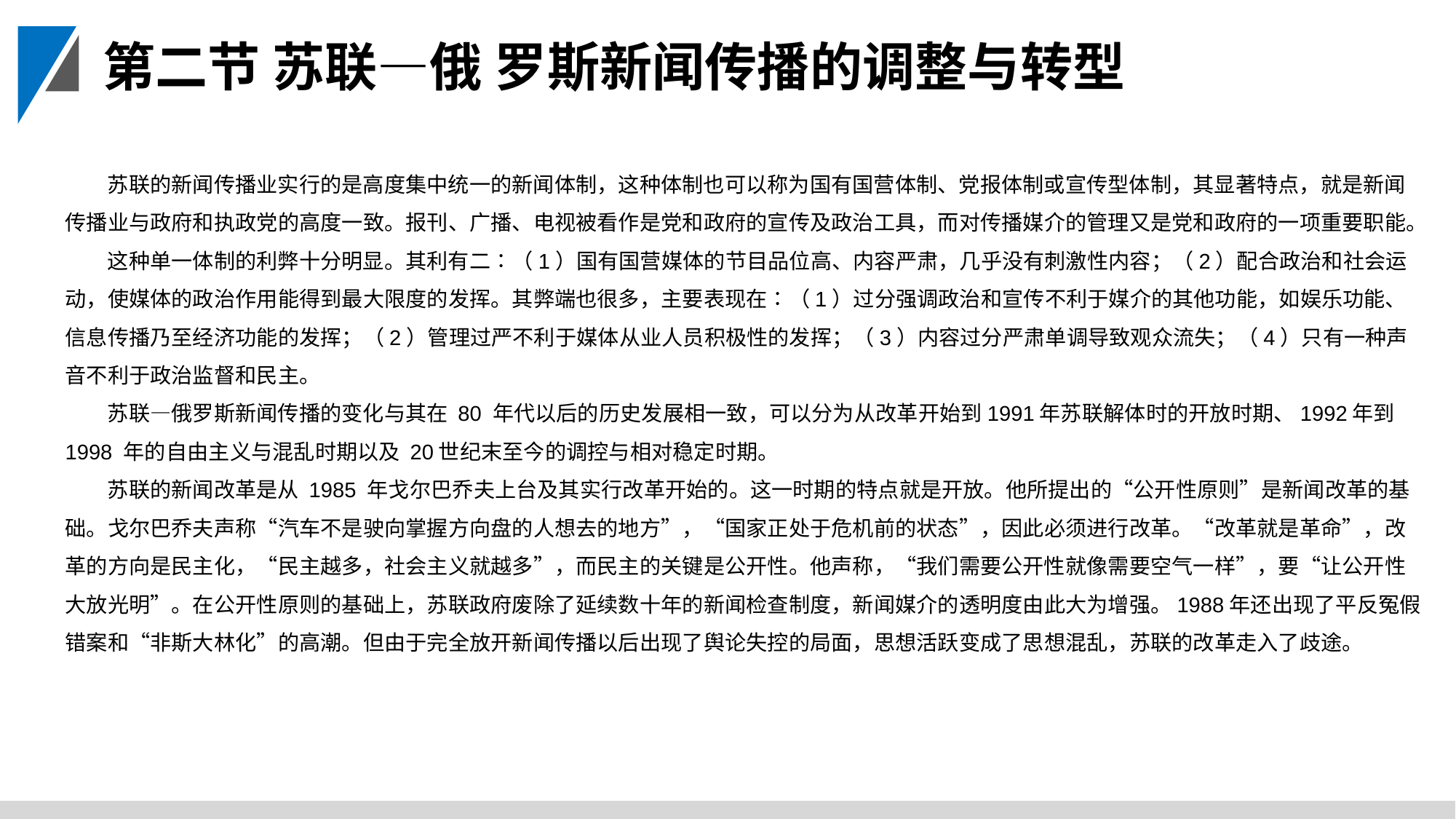

第二节 苏联—俄 罗斯新闻传播的调整与转型
苏联的新闻传播业实行的是高度集中统一的新闻体制，这种体制也可以称为国有国营体制、党报体制或宣传型体制，其显著特点，就是新闻传播业与政府和执政党的高度一致。报刊、广播、电视被看作是党和政府的宣传及政治工具，而对传播媒介的管理又是党和政府的一项重要职能。
这种单一体制的利弊十分明显。其利有二∶（1）国有国营媒体的节目品位高、内容严肃，几乎没有刺激性内容；（2）配合政治和社会运动，使媒体的政治作用能得到最大限度的发挥。其弊端也很多，主要表现在∶（1）过分强调政治和宣传不利于媒介的其他功能，如娱乐功能、信息传播乃至经济功能的发挥；（2）管理过严不利于媒体从业人员积极性的发挥；（3）内容过分严肃单调导致观众流失；（4）只有一种声音不利于政治监督和民主。
苏联—俄罗斯新闻传播的变化与其在 80 年代以后的历史发展相一致，可以分为从改革开始到1991年苏联解体时的开放时期、1992年到1998 年的自由主义与混乱时期以及 20世纪末至今的调控与相对稳定时期。
苏联的新闻改革是从 1985 年戈尔巴乔夫上台及其实行改革开始的。这一时期的特点就是开放。他所提出的“公开性原则”是新闻改革的基础。戈尔巴乔夫声称“汽车不是驶向掌握方向盘的人想去的地方”，“国家正处于危机前的状态”，因此必须进行改革。“改革就是革命”，改革的方向是民主化，“民主越多，社会主义就越多”，而民主的关键是公开性。他声称，“我们需要公开性就像需要空气一样”，要“让公开性大放光明”。在公开性原则的基础上，苏联政府废除了延续数十年的新闻检查制度，新闻媒介的透明度由此大为增强。1988年还出现了平反冤假错案和“非斯大林化”的高潮。但由于完全放开新闻传播以后出现了舆论失控的局面，思想活跃变成了思想混乱，苏联的改革走入了歧途。